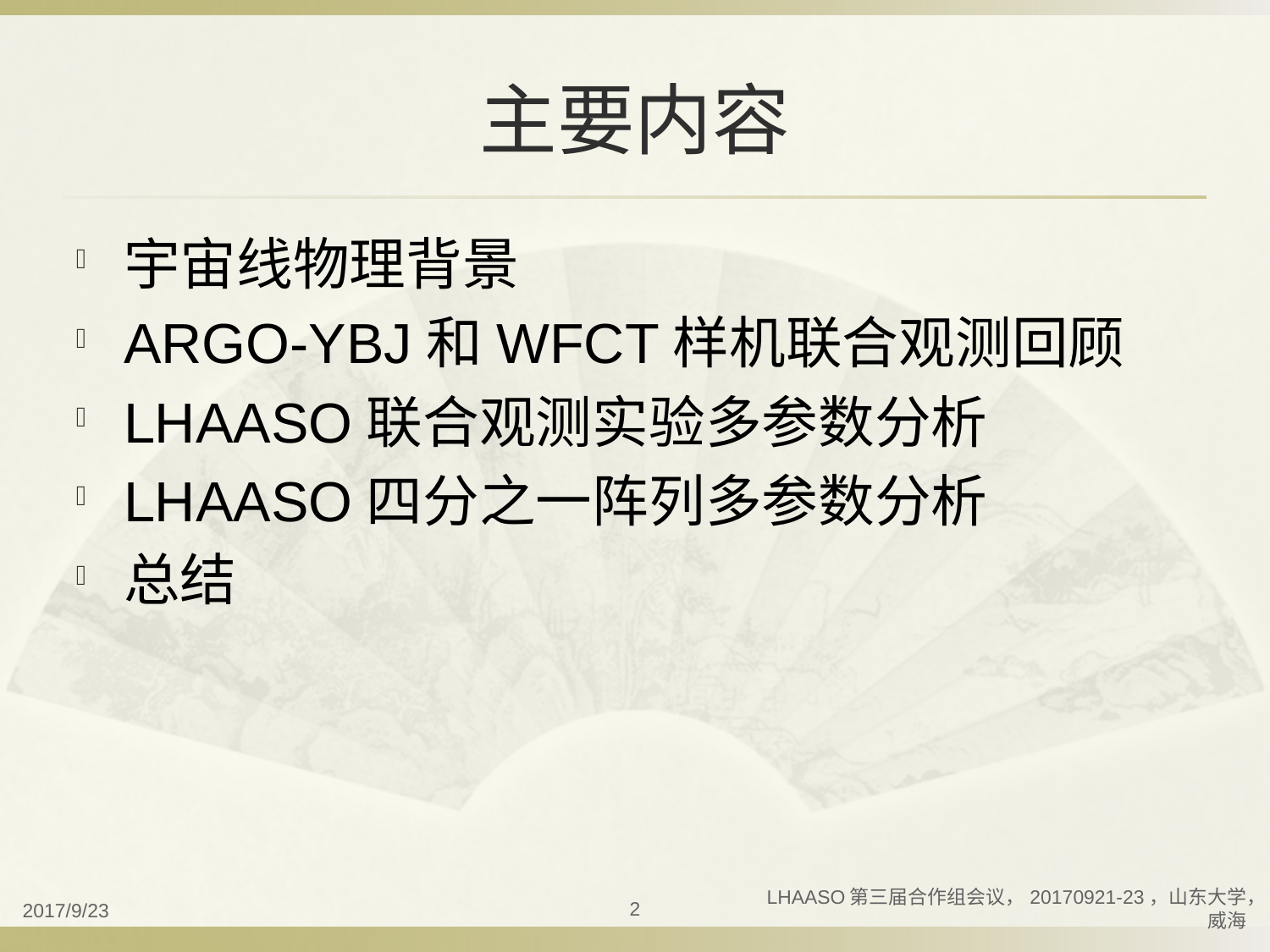

# 主要内容
宇宙线物理背景
ARGO-YBJ和WFCT样机联合观测回顾
LHAASO联合观测实验多参数分析
LHAASO四分之一阵列多参数分析
总结
2017/9/23
2
LHAASO第三届合作组会议，20170921-23，山东大学，威海